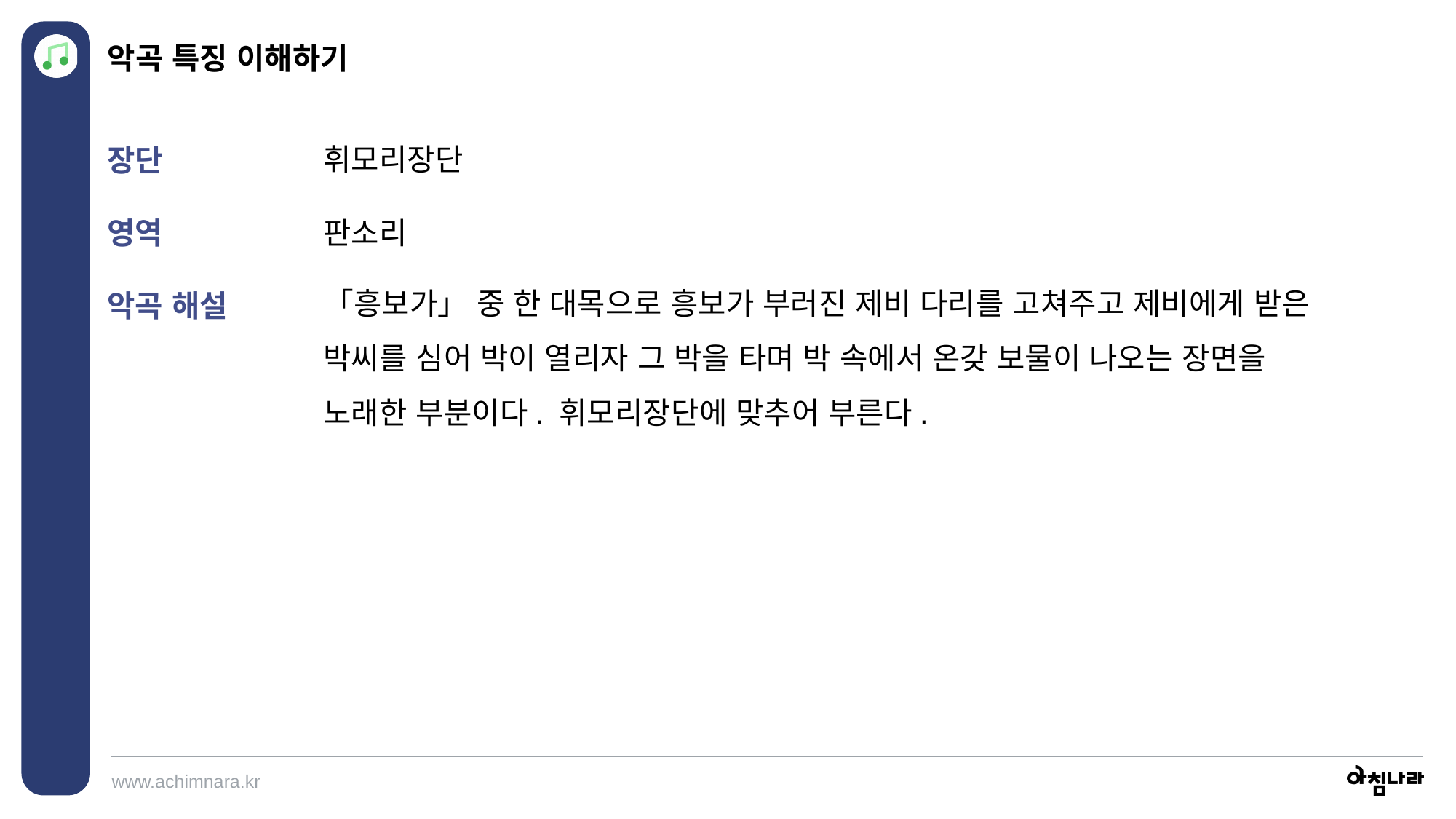

악곡 특징 이해하기
휘모리장단
판소리
장단
영역
악곡 해설
「흥보가」 중 한 대목으로 흥보가 부러진 제비 다리를 고쳐주고 제비에게 받은 박씨를 심어 박이 열리자 그 박을 타며 박 속에서 온갖 보물이 나오는 장면을 노래한 부분이다. 휘모리장단에 맞추어 부른다.